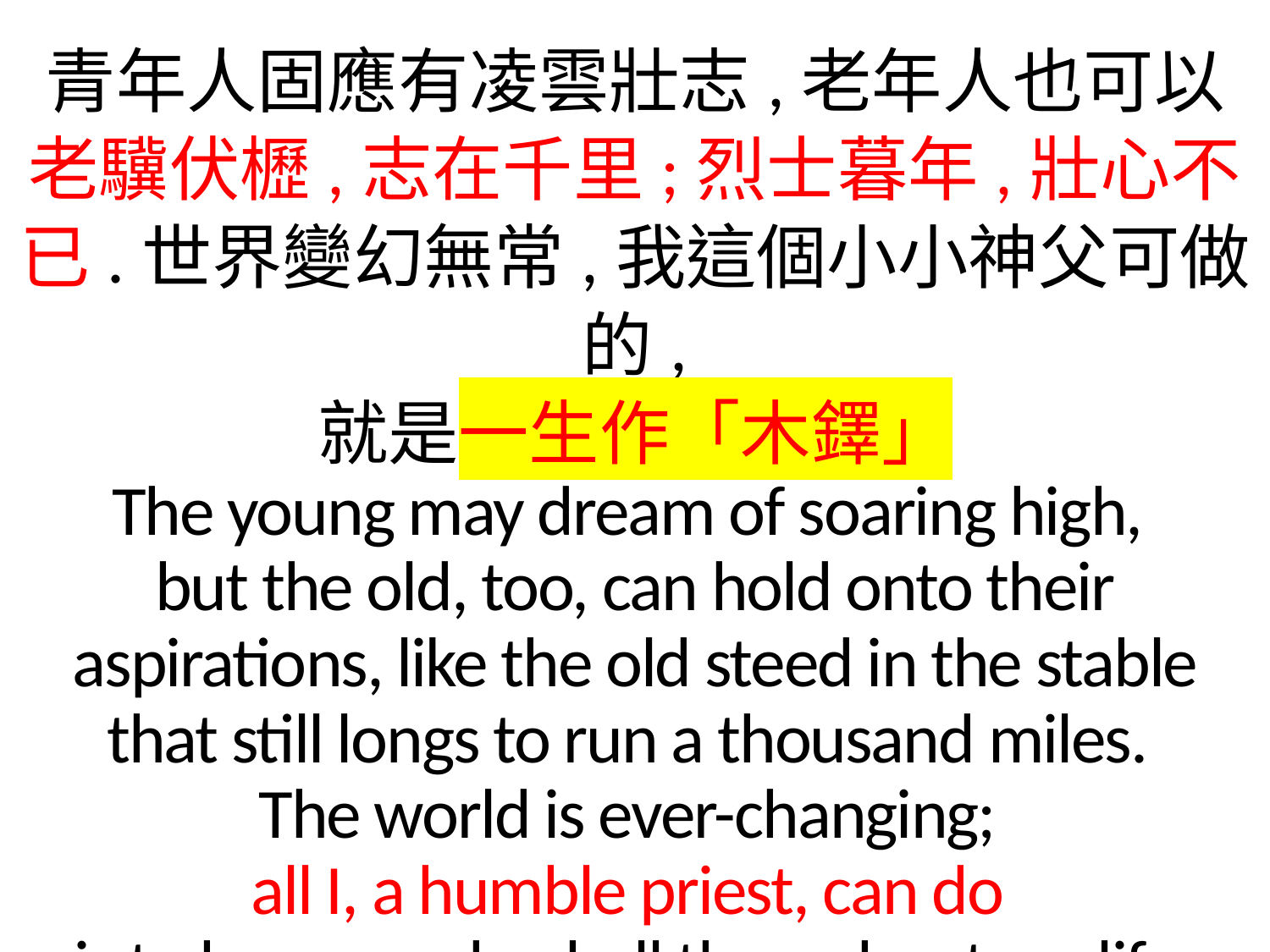

青年人固應有凌雲壯志,老年人也可以
老驥伏櫪,志在千里;烈士暮年,壯心不已.世界變幻無常,我這個小小神父可做的,
就是一生作「木鐸」
The young may dream of soaring high,
but the old, too, can hold onto their aspirations, like the old steed in the stable that still longs to run a thousand miles.
The world is ever-changing;
all I, a humble priest, can do
is to be a wooden bell throughout my life.